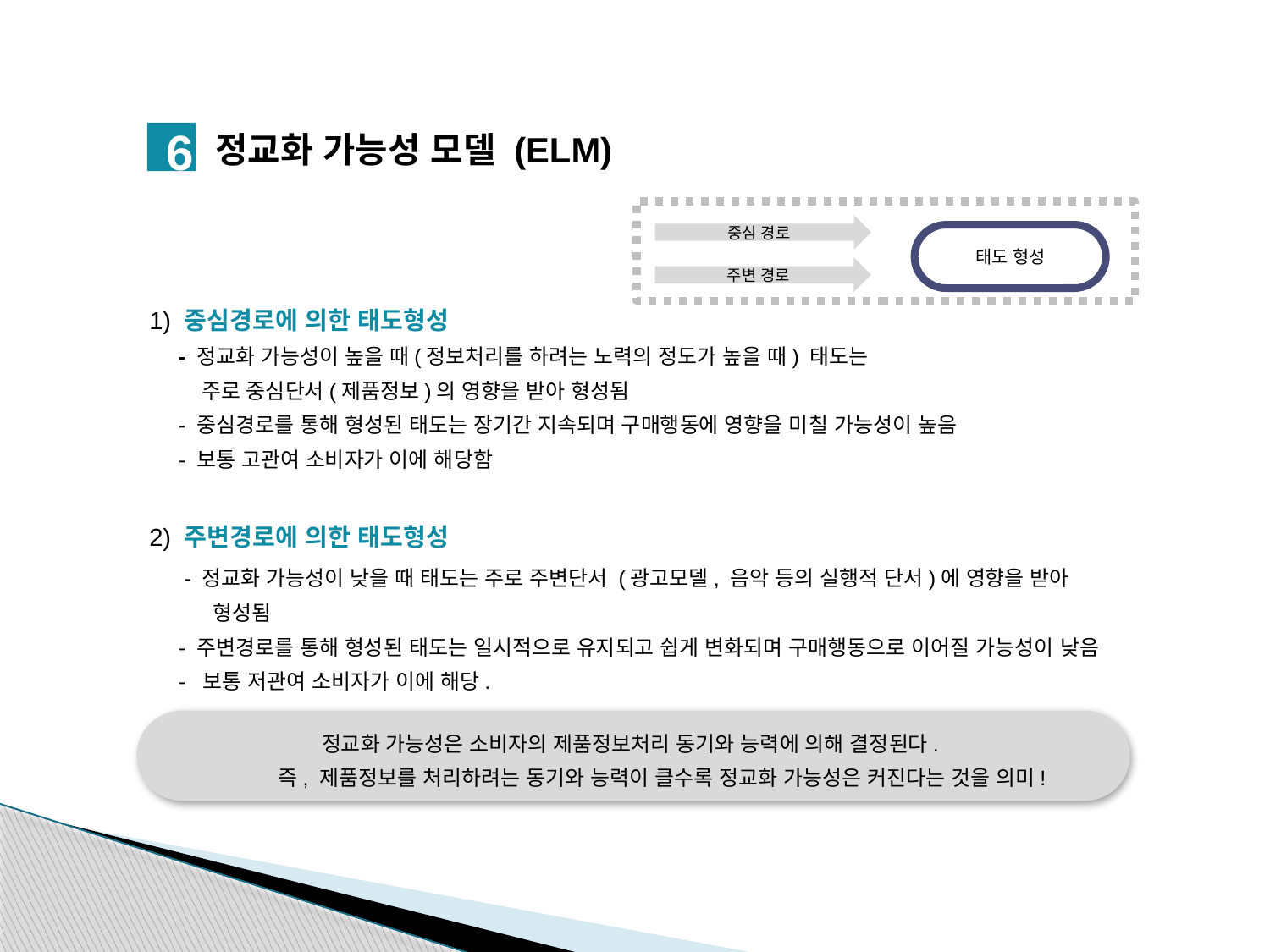

6
정교화 가능성 모델 (ELM)

중심 경로
태도 형성
주변 경로
1) 중심경로에 의한 태도형성
     - 정교화 가능성이 높을 때(정보처리를 하려는 노력의 정도가 높을 때) 태도는
        주로 중심단서(제품정보)의 영향을 받아 형성됨
     - 중심경로를 통해 형성된 태도는 장기간 지속되며 구매행동에 영향을 미칠 가능성이 높음
     - 보통 고관여 소비자가 이에 해당함

2) 주변경로에 의한 태도형성
     - 정교화 가능성이 낮을 때 태도는 주로 주변단서 (광고모델, 음악 등의 실행적 단서)에 영향을 받아 형성됨
     - 주변경로를 통해 형성된 태도는 일시적으로 유지되고 쉽게 변화되며 구매행동으로 이어질 가능성이 낮음
     -  보통 저관여 소비자가 이에 해당.

정교화 가능성은 소비자의 제품정보처리 동기와 능력에 의해 결정된다.
즉, 제품정보를 처리하려는 동기와 능력이 클수록 정교화 가능성은 커진다는 것을 의미!